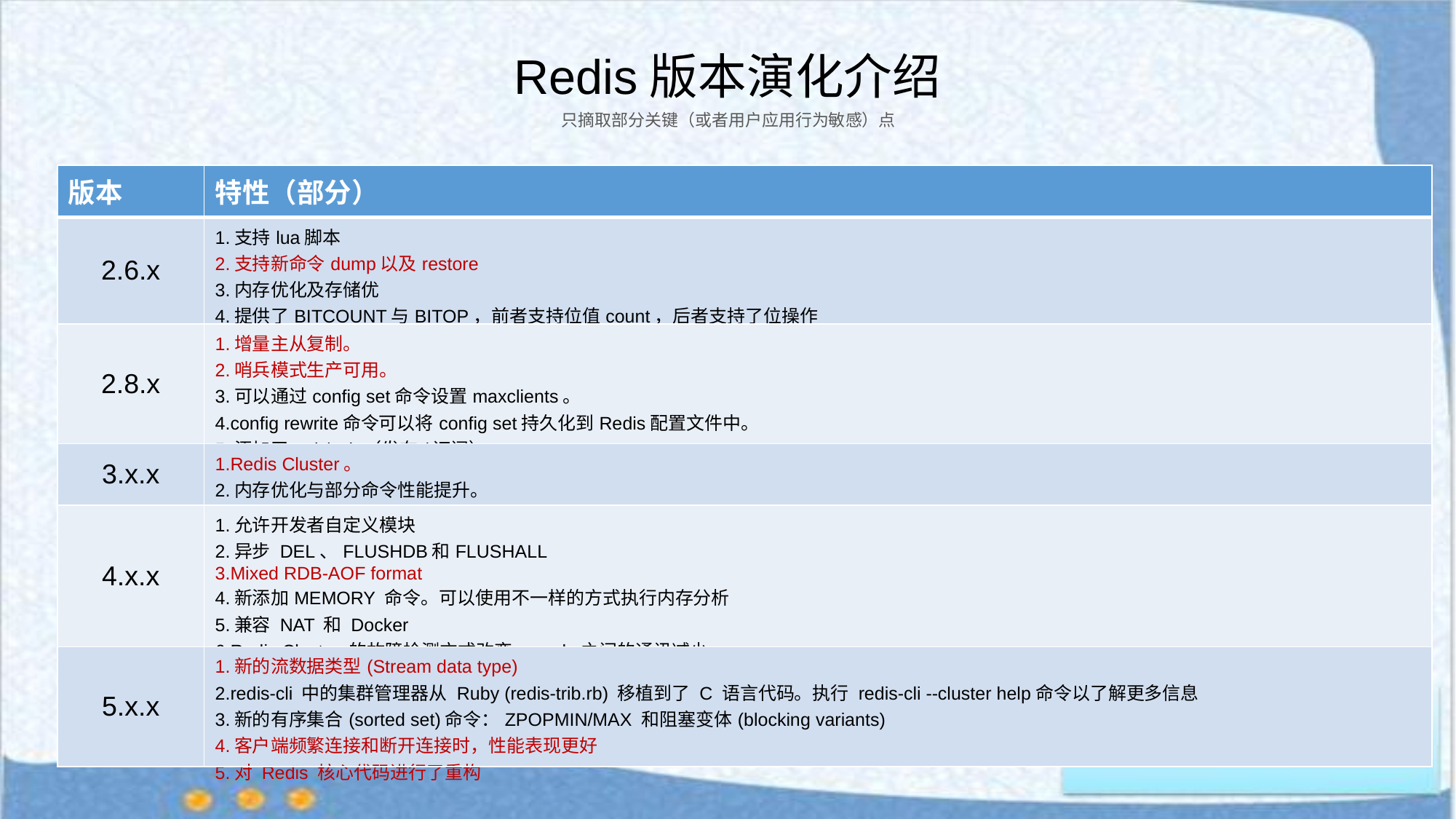

Redis版本演化介绍
只摘取部分关键（或者用户应用行为敏感）点
| 版本 | 特性（部分） |
| --- | --- |
| 2.6.x | 1.支持lua脚本 2.支持新命令dump以及restore 3.内存优化及存储优 4.提供了BITCOUNT与BITOP，前者支持位值count，后者支持了位操作 |
| 2.8.x | 1.增量主从复制。 2.哨兵模式生产可用。 3.可以通过config set命令设置maxclients。 4.config rewrite命令可以将config set持久化到Redis配置文件中。 5.添加了pub/sub（发布/订阅） |
| 3.x.x | 1.Redis Cluster。 2.内存优化与部分命令性能提升。 |
| 4.x.x | 1.允许开发者自定义模块 2.异步 DEL、FLUSHDB和FLUSHALL 3.Mixed RDB-AOF format 4.新添加MEMORY 命令。可以使用不一样的方式执行内存分析 5.兼容 NAT 和 Docker 6.Redis Cluster 的故障检测方式改变，node之间的通讯减少 |
| 5.x.x | 1.新的流数据类型(Stream data type) 2.redis-cli 中的集群管理器从 Ruby (redis-trib.rb) 移植到了 C 语言代码。执行 redis-cli --cluster help命令以了解更多信息 3.新的有序集合(sorted set)命令：ZPOPMIN/MAX 和阻塞变体(blocking variants) 4.客户端频繁连接和断开连接时，性能表现更好 5.对 Redis 核心代码进行了重构 |